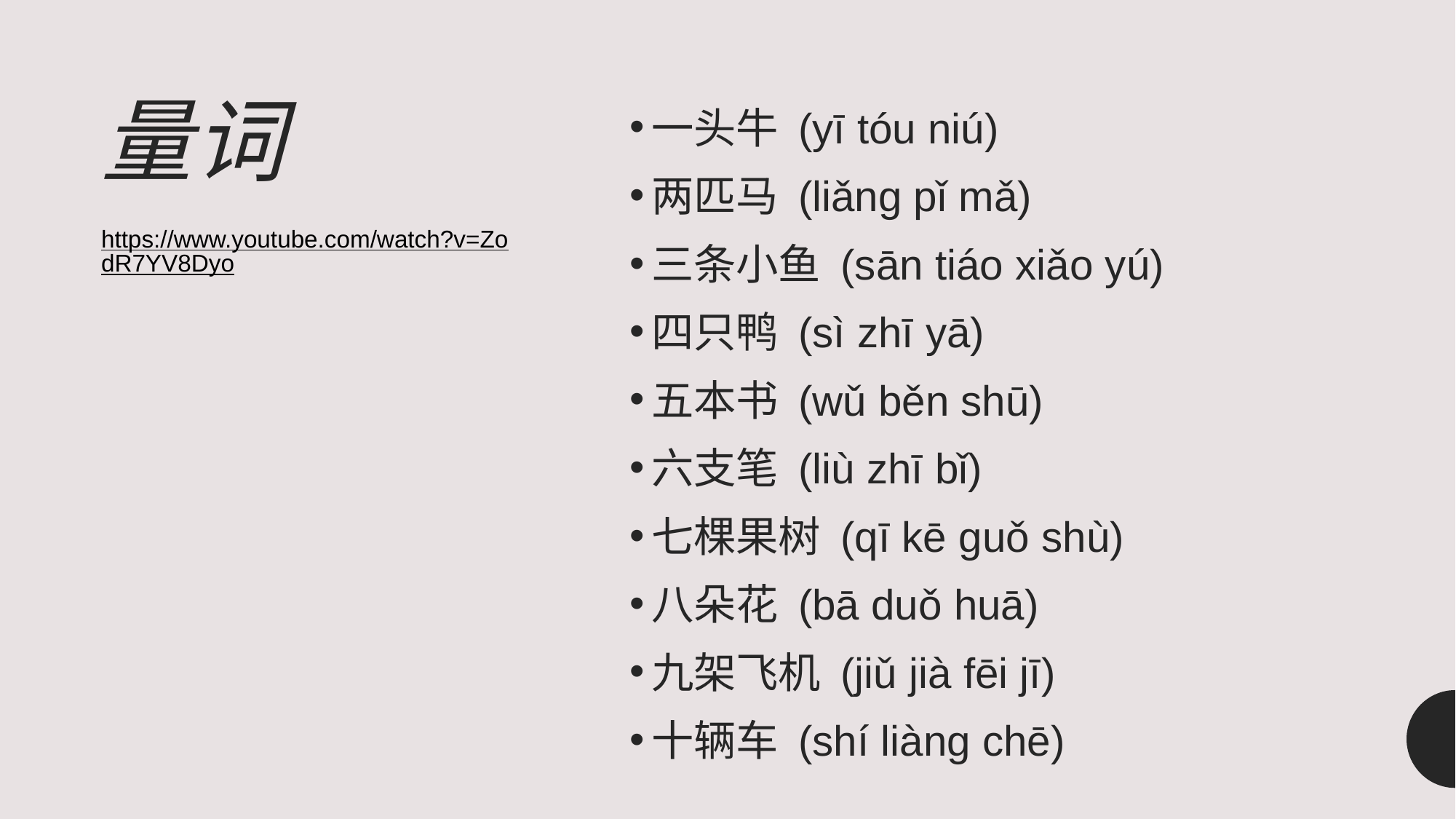

一头牛 (yī tóu niú)
两匹马 (liǎng pǐ mǎ)
三条小鱼 (sān tiáo xiǎo yú)
四只鸭 (sì zhī yā)
五本书 (wǔ běn shū)
六支笔 (liù zhī bǐ)
七棵果树 (qī kē guǒ shù)
八朵花 (bā duǒ huā)
九架飞机 (jiǔ jià fēi jī)
十辆车 (shí liàng chē)
# 量词
https://www.youtube.com/watch?v=ZodR7YV8Dyo